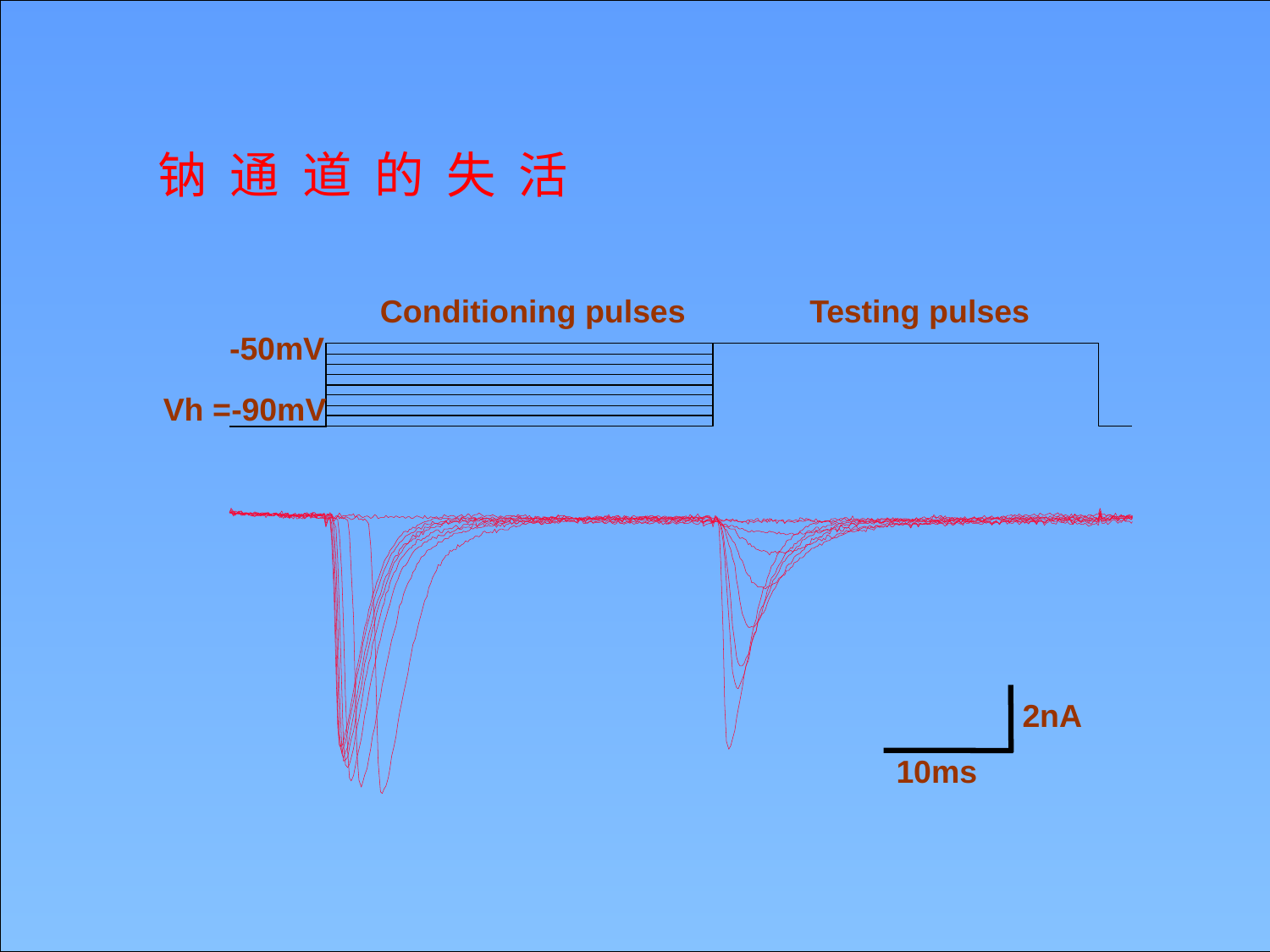

钠通道的失活
Conditioning pulses
Testing pulses
-50mV

Vh =-90mV

2nA
10ms